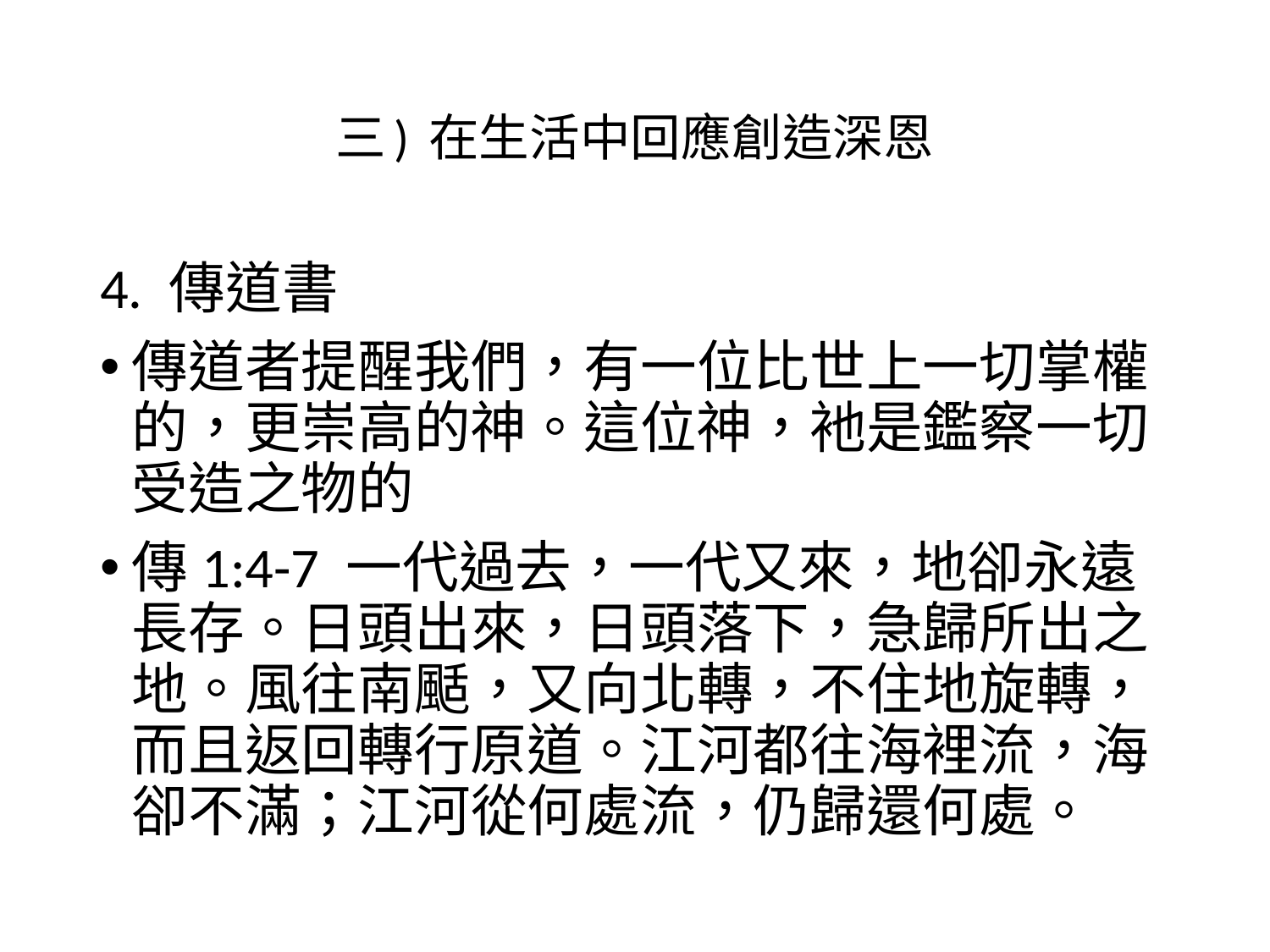

# 三) 在生活中回應創造深恩
4. 傳道書
傳道者提醒我們，有一位比世上一切掌權的，更崇高的神。這位神，衪是鑑察一切受造之物的
傳1:4-7 一代過去，一代又來，地卻永遠長存。日頭出來，日頭落下，急歸所出之地。風往南颳，又向北轉，不住地旋轉，而且返回轉行原道。江河都往海裡流，海卻不滿；江河從何處流，仍歸還何處。